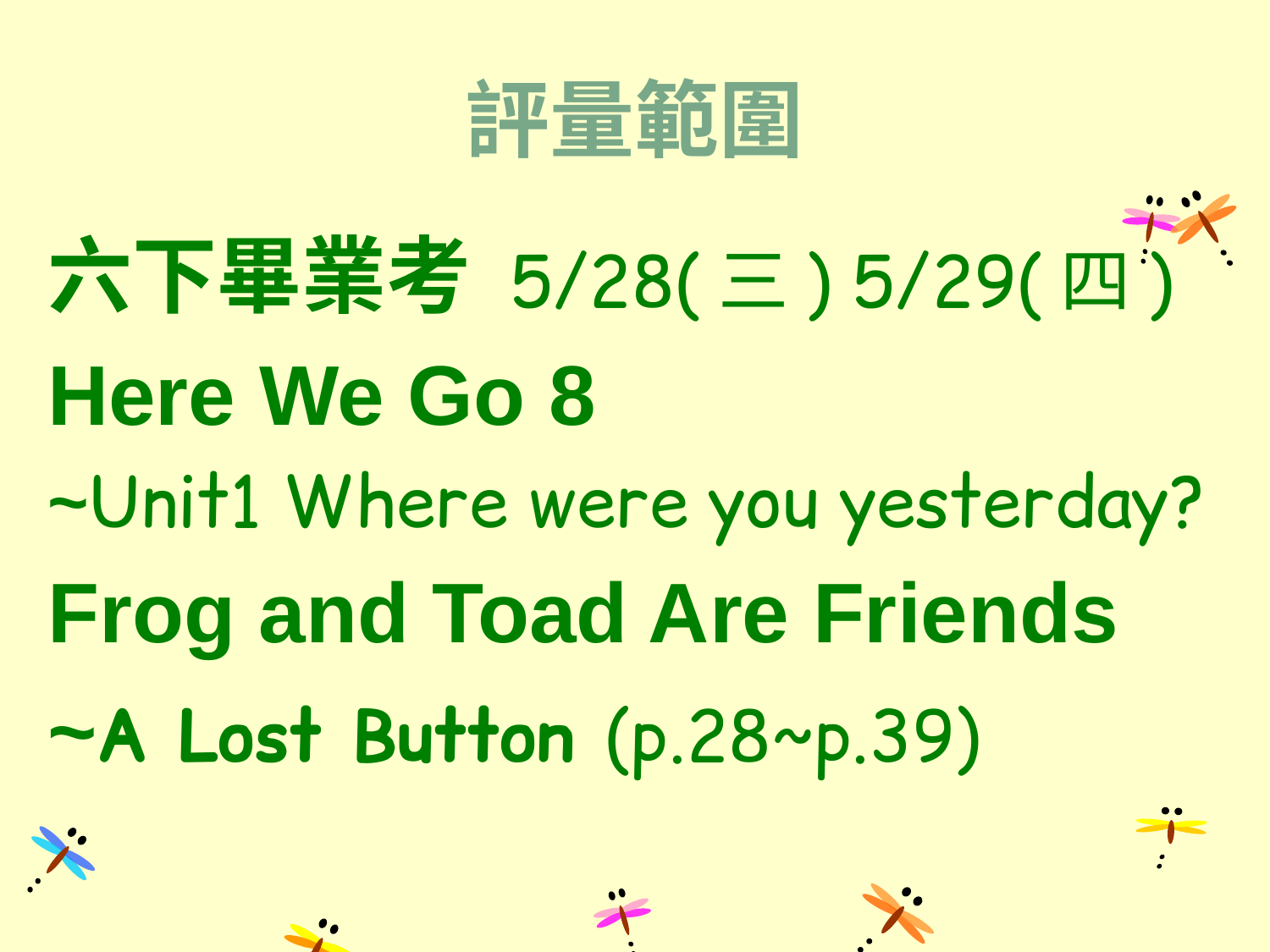

# 評量範圍
六下畢業考 5/28(三) 5/29(四)
Here We Go 8
~Unit1 Where were you yesterday?
Frog and Toad Are Friends
~A Lost Button (p.28~p.39)